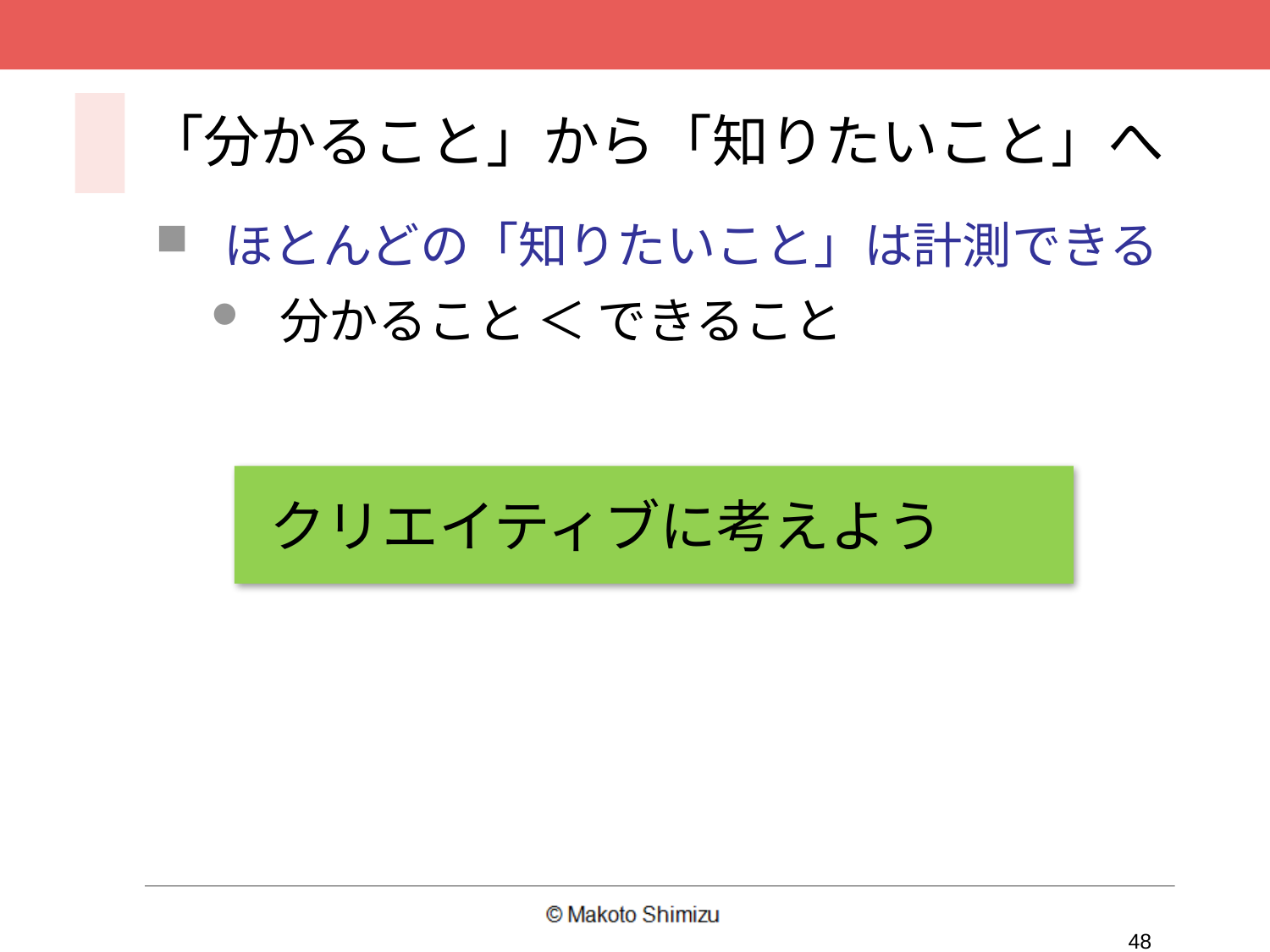

「分かること」から「知りたいこと」へ
ほとんどの「知りたいこと」は計測できる
分かること ＜ できること
クリエイティブに考えよう